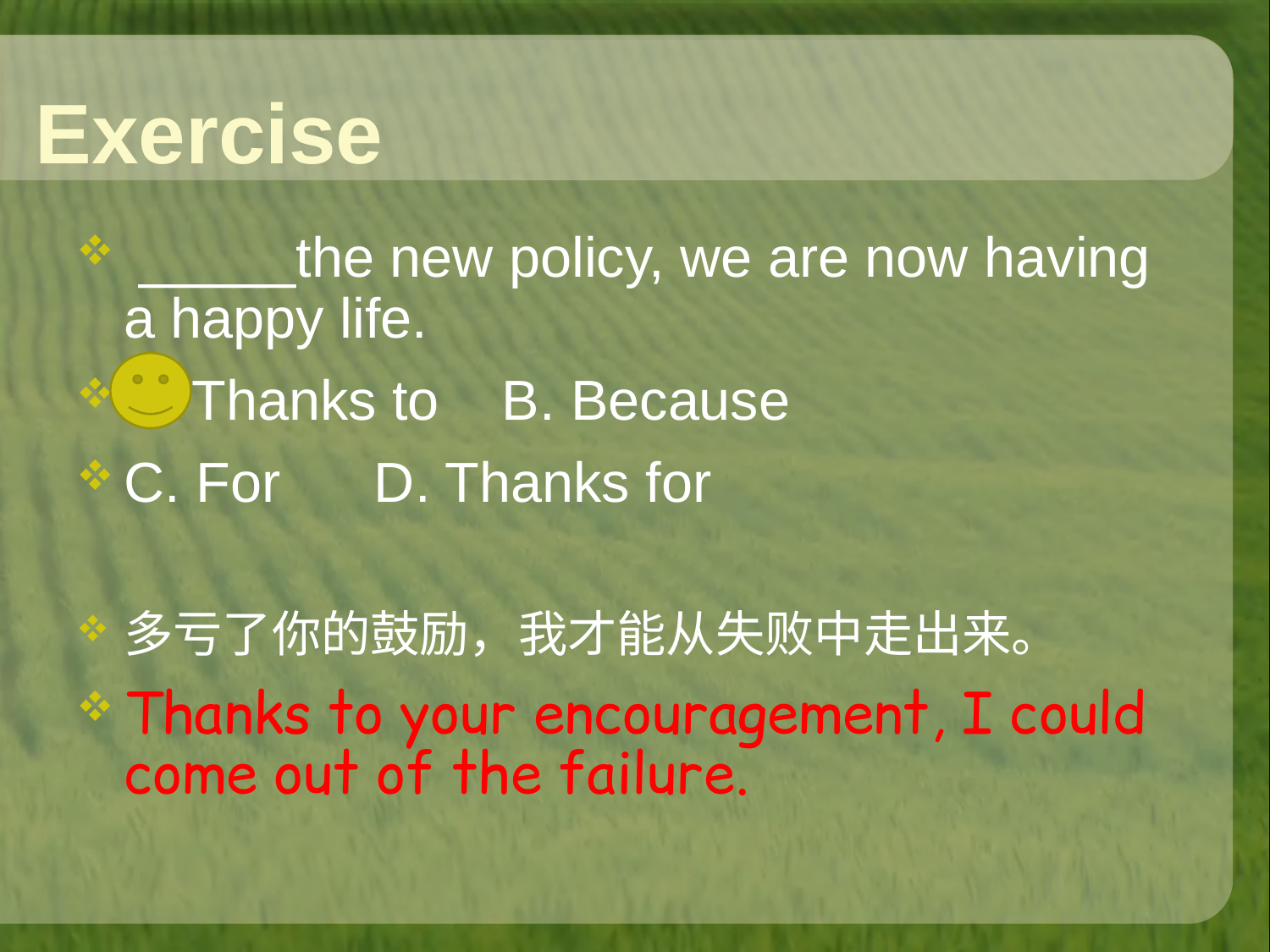

# Exercise
 _____the new policy, we are now having a happy life.
A. Thanks to    B. Because
C. For      D. Thanks for

多亏了你的鼓励，我才能从失败中走出来。
Thanks to your encouragement, I could come out of the failure.